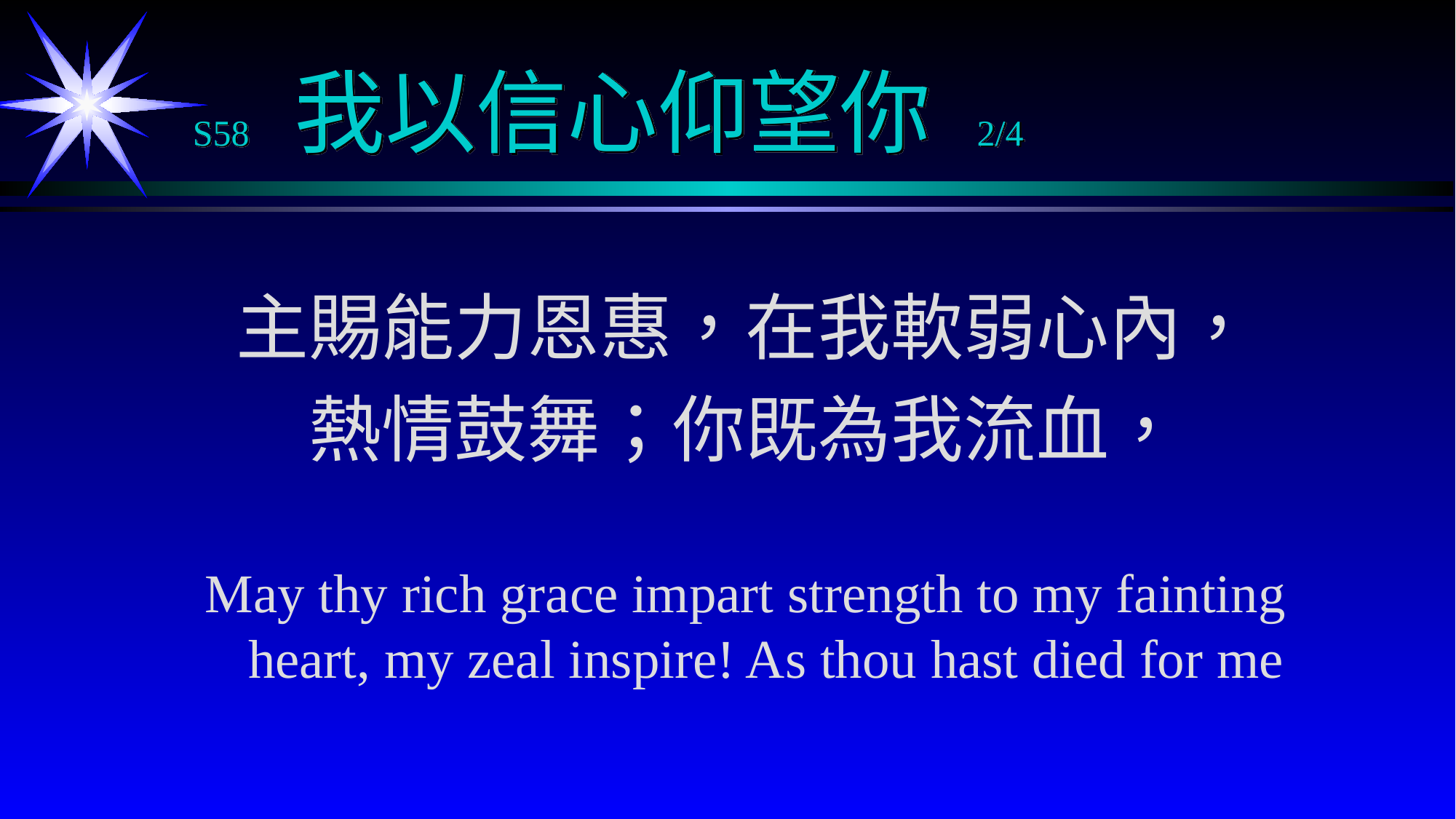

# S58    我以信心仰望你  2/4
主賜能力恩惠，在我軟弱心內，
熱情鼓舞；你既為我流血，

May thy rich grace impart strength to my fainting heart, my zeal inspire! As thou hast died for me